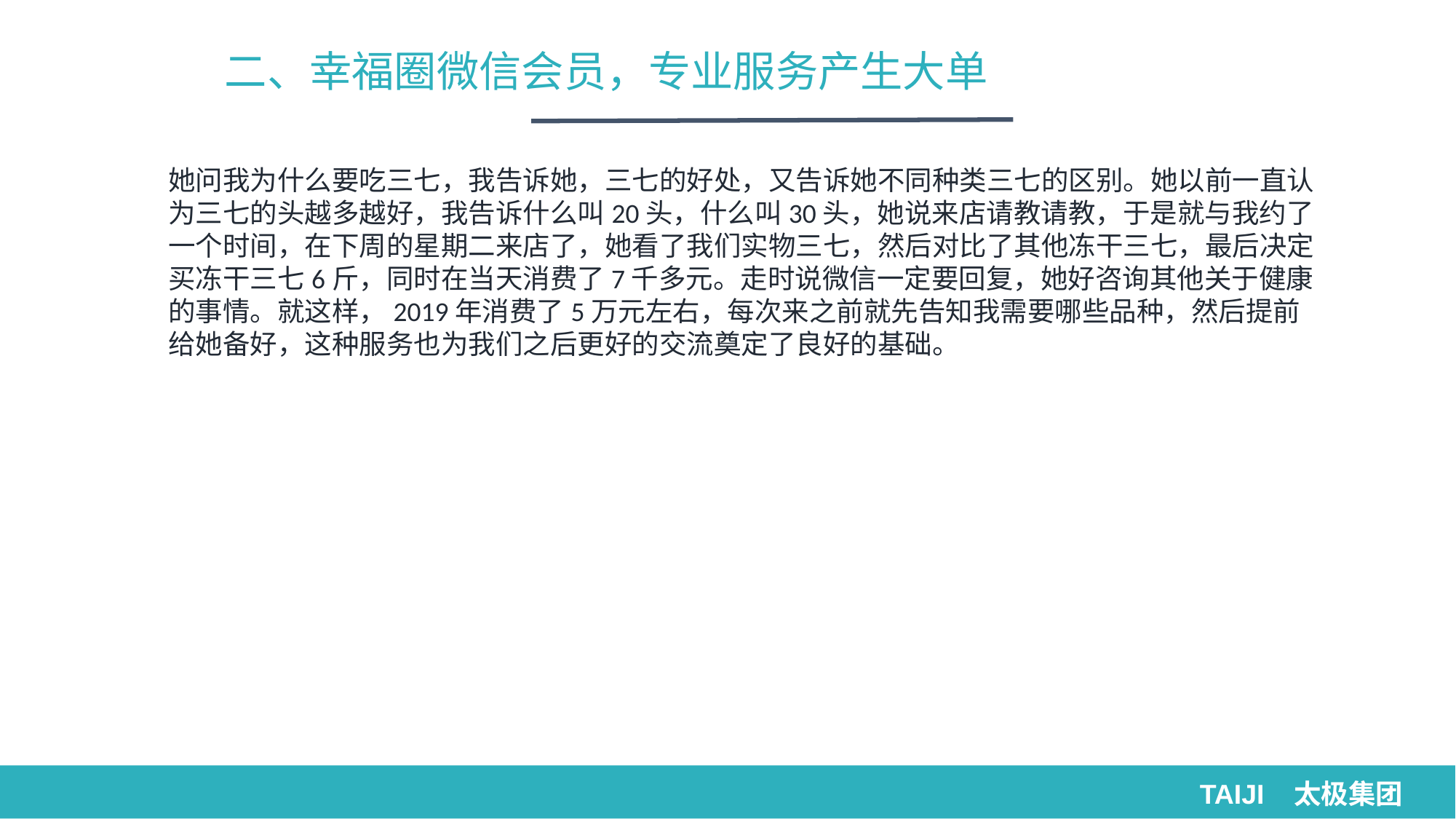

二、幸福圈微信会员，专业服务产生大单
她问我为什么要吃三七，我告诉她，三七的好处，又告诉她不同种类三七的区别。她以前一直认为三七的头越多越好，我告诉什么叫20头，什么叫30头，她说来店请教请教，于是就与我约了一个时间，在下周的星期二来店了，她看了我们实物三七，然后对比了其他冻干三七，最后决定买冻干三七6斤，同时在当天消费了7千多元。走时说微信一定要回复，她好咨询其他关于健康的事情。就这样，2019年消费了5万元左右，每次来之前就先告知我需要哪些品种，然后提前给她备好，这种服务也为我们之后更好的交流奠定了良好的基础。

TAIJI   太极集团